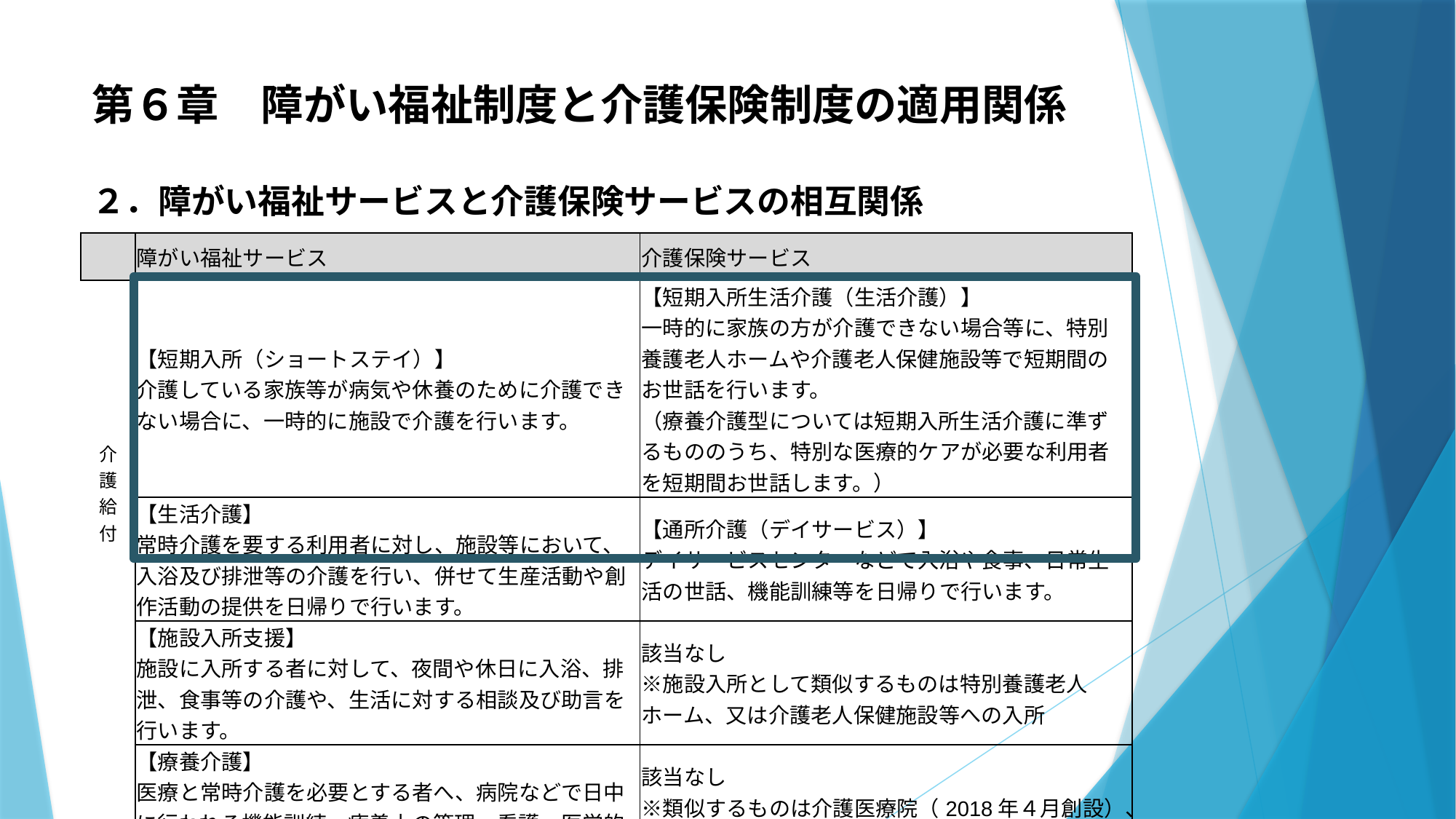

# 第６章　障がい福祉制度と介護保険制度の適用関係 ２．障がい福祉サービスと介護保険サービスの相互関係
|  | 障がい福祉サービス | 介護保険サービス |
| --- | --- | --- |
| 介護給付 | 【短期入所（ショートステイ）】 介護している家族等が病気や休養のために介護できない場合に、一時的に施設で介護を行います。 | 【短期入所生活介護（生活介護）】 一時的に家族の方が介護できない場合等に、特別養護老人ホームや介護老人保健施設等で短期間のお世話を行います。 （療養介護型については短期入所生活介護に準ずるもののうち、特別な医療的ケアが必要な利用者を短期間お世話します。） |
|  | 【生活介護】 常時介護を要する利用者に対し、施設等において、入浴及び排泄等の介護を行い、併せて生産活動や創作活動の提供を日帰りで行います。 | 【通所介護（デイサービス）】 デイサービスセンターなどで入浴や食事、日常生活の世話、機能訓練等を日帰りで行います。 |
|  | 【施設入所支援】 施設に入所する者に対して、夜間や休日に入浴、排泄、食事等の介護や、生活に対する相談及び助言を行います。 | 該当なし ※施設入所として類似するものは特別養護老人ホーム、又は介護老人保健施設等への入所 |
|  | 【療養介護】 医療と常時介護を必要とする者へ、病院などで日中に行われる機能訓練、療養上の管理、看護、医学的管理の下で介護や日常生活上の援助を行います。 | 該当なし ※類似するものは介護医療院（2018年４月創設）、介護療養型医療施設（2023年度末廃止） |